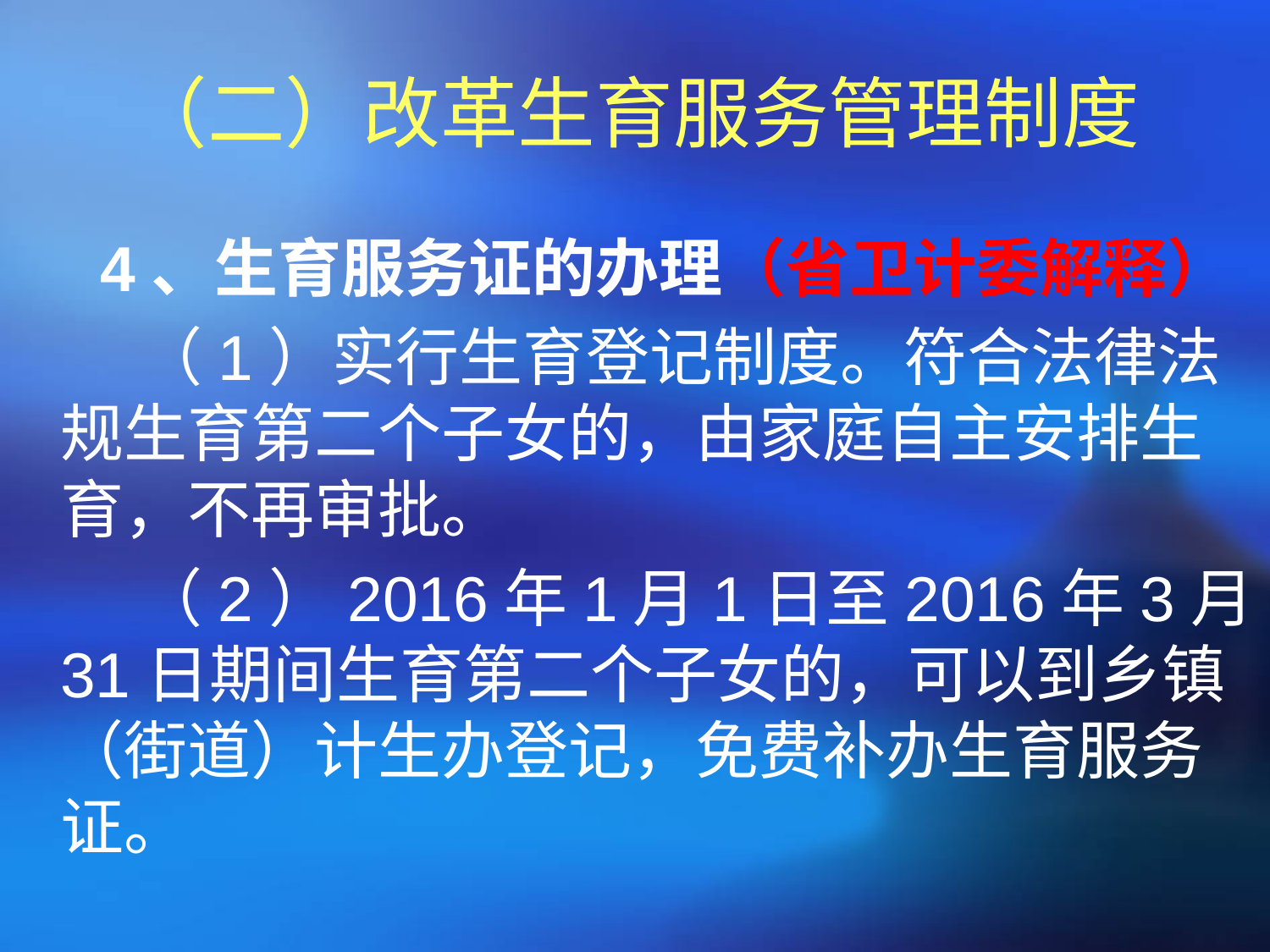

# （二）改革生育服务管理制度
     4、生育服务证的办理（省卫计委解释）
　　（1）实行生育登记制度。符合法律法规生育第二个子女的，由家庭自主安排生育，不再审批。
　　（2）2016年1月1日至2016年3月31日期间生育第二个子女的，可以到乡镇（街道）计生办登记，免费补办生育服务证。